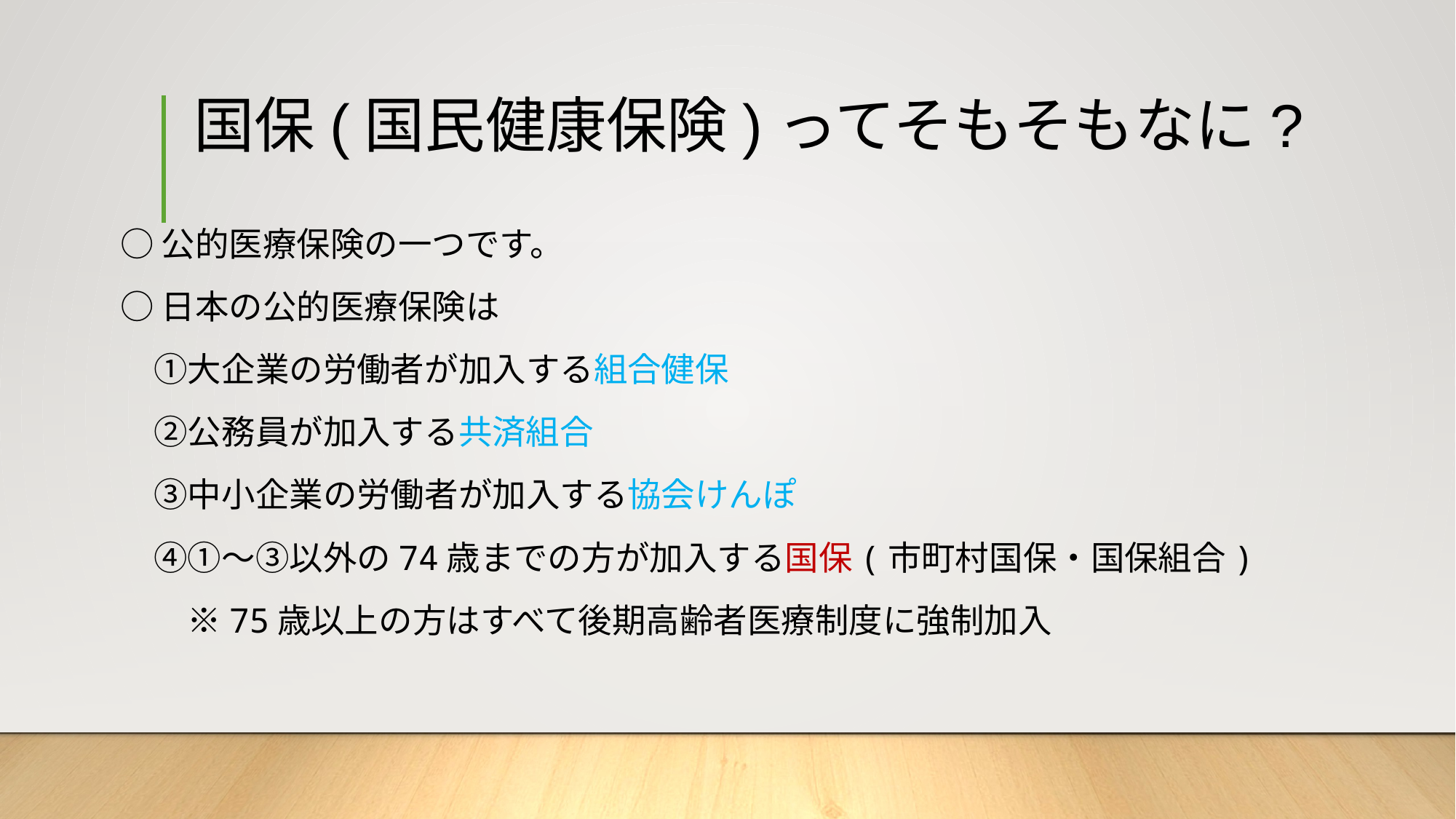

# 国保(国民健康保険)ってそもそもなに?
○公的医療保険の一つです。
○日本の公的医療保険は
　①大企業の労働者が加入する組合健保
　②公務員が加入する共済組合
　③中小企業の労働者が加入する協会けんぽ
　④①～③以外の74歳までの方が加入する国保(市町村国保・国保組合)
　　※75歳以上の方はすべて後期高齢者医療制度に強制加入